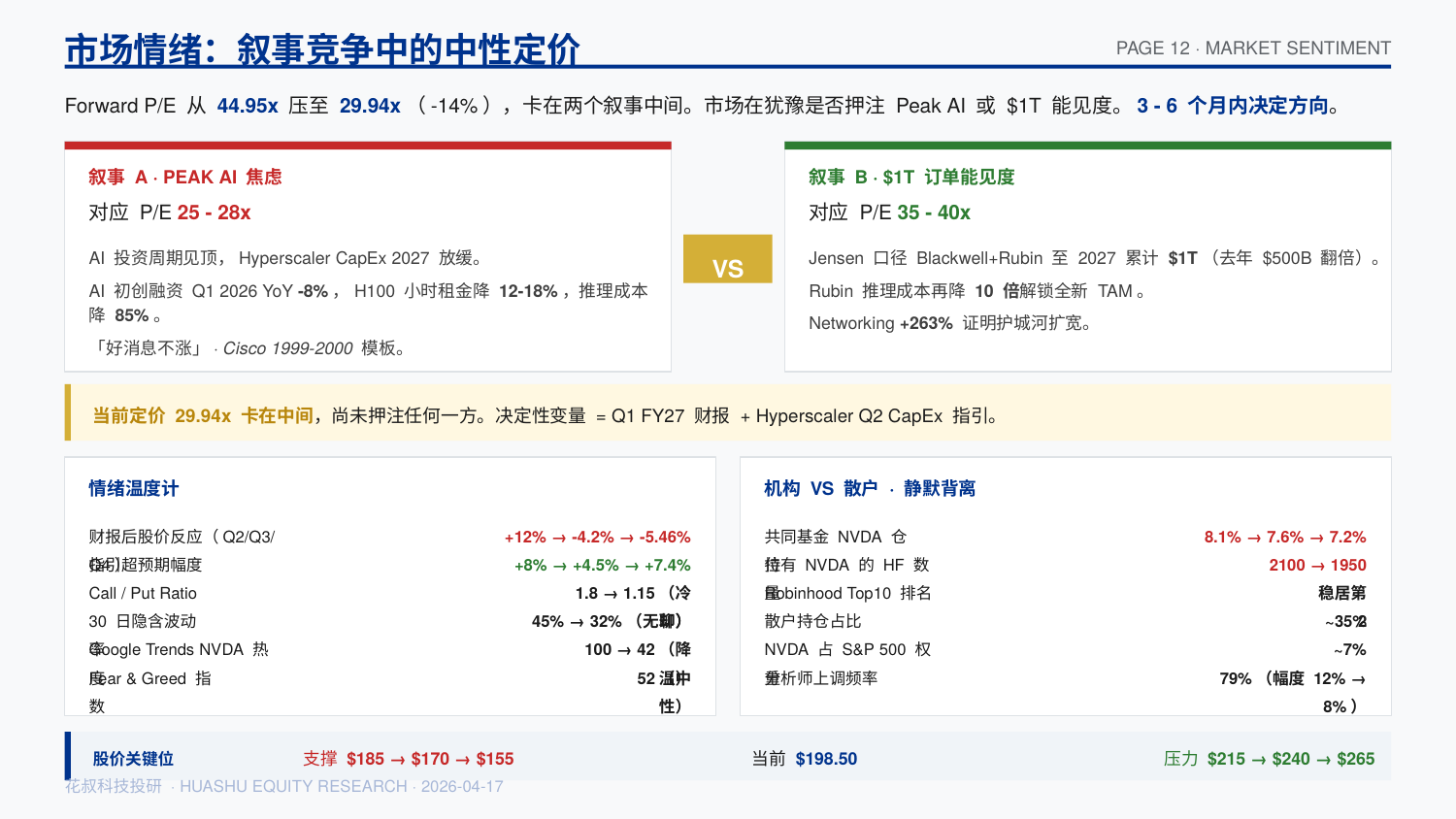

市场情绪：叙事竞争中的中性定价
PAGE 12 · MARKET SENTIMENT

Forward P/E 从 44.95x 压至 29.94x（-14%），卡在两个叙事中间。市场在犹豫是否押注 Peak AI 或 $1T 能见度。3 - 6 个月内决定方向。

叙事 A · PEAK AI 焦虑
叙事 B · $1T 订单能见度
对应 P/E 25 - 28x
对应 P/E 35 - 40x
VS

AI 投资周期见顶，Hyperscaler CapEx 2027 放缓。
Jensen 口径 Blackwell+Rubin 至 2027 累计 $1T（去年 $500B 翻倍）。
AI 初创融资 Q1 2026 YoY -8%，H100 小时租金降 12-18%，推理成本降 85%。
Rubin 推理成本再降 10 倍解锁全新 TAM。
Networking +263% 证明护城河扩宽。
「好消息不涨」· Cisco 1999-2000 模板。

当前定价 29.94x 卡在中间，尚未押注任何一方。决定性变量 = Q1 FY27 财报 + Hyperscaler Q2 CapEx 指引。

情绪温度计
机构 VS 散户 · 静默背离
财报后股价反应（Q2/Q3/Q4）
+12% → -4.2% → -5.46%
共同基金 NVDA 仓位
8.1% → 7.6% → 7.2%
指引超预期幅度
+8% → +4.5% → +7.4%
持有 NVDA 的 HF 数量
2100 → 1950
Call / Put Ratio
1.8 → 1.15（冷却）
Robinhood Top10 排名
稳居第 2
30 日隐含波动率
45% → 32%（无聊）
散户持仓占比
~35%
Google Trends NVDA 热度
100 → 42（降温）
NVDA 占 S&P 500 权重
~7%
Fear & Greed 指数
52（中性）
分析师上调频率
79%（幅度 12% → 8%）

股价关键位
支撑 $185 → $170 → $155
当前 $198.50
压力 $215 → $240 → $265
花叔科技投研 · HUASHU EQUITY RESEARCH · 2026-04-17